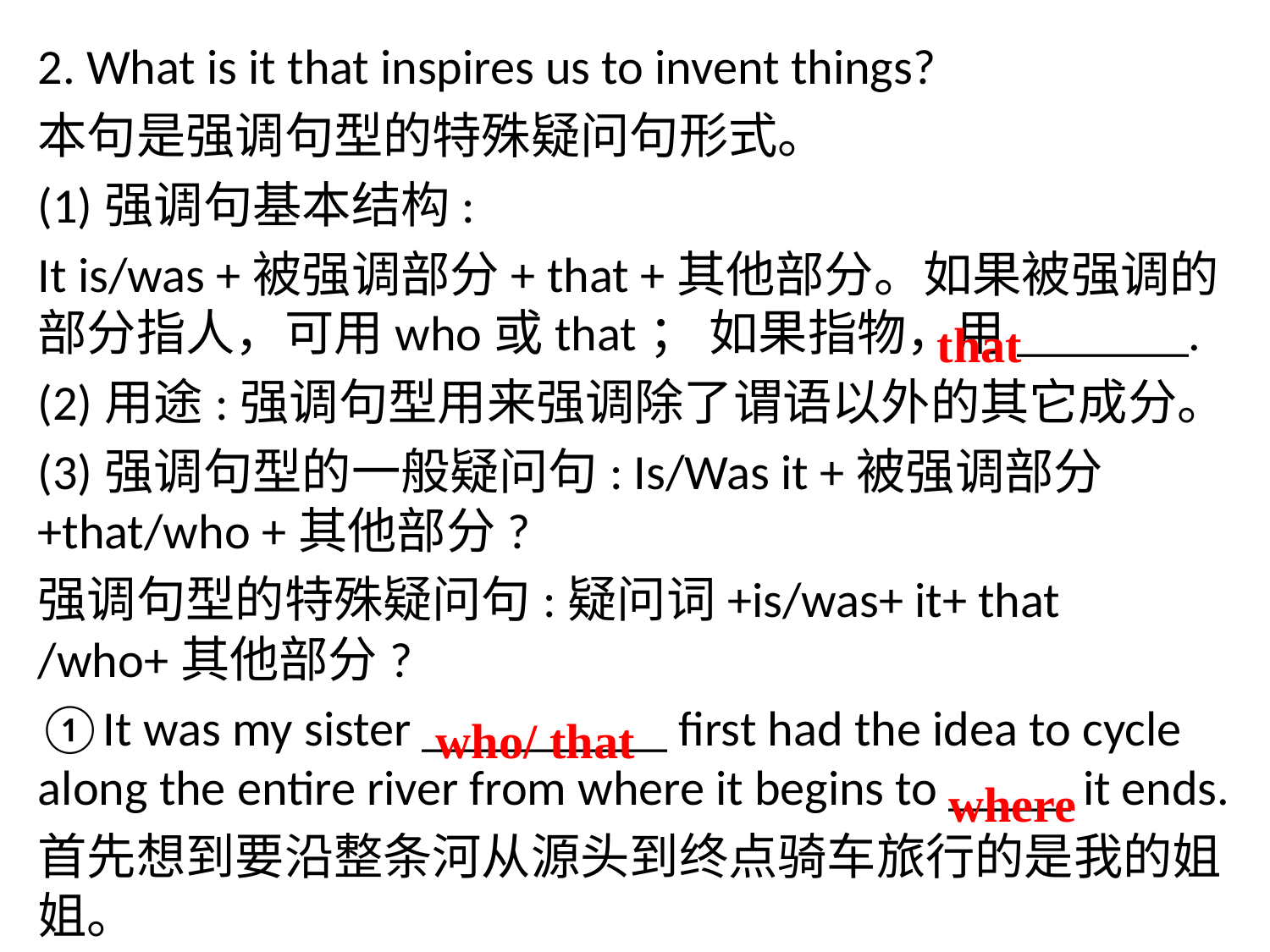

2. What is it that inspires us to invent things?
本句是强调句型的特殊疑问句形式。
(1)强调句基本结构:
It is/was +被强调部分+ that +其他部分。如果被强调的部分指人，可用who或that； 如果指物，用_______.
(2)用途:强调句型用来强调除了谓语以外的其它成分。
(3)强调句型的一般疑问句: Is/Was it +被强调部分+that/who +其他部分?
强调句型的特殊疑问句:疑问词+is/was+ it+ that /who+其他部分?
①It was my sister __________ first had the idea to cycle along the entire river from where it begins to _____ it ends.
首先想到要沿整条河从源头到终点骑车旅行的是我的姐姐。

 that
 who/ that
 where